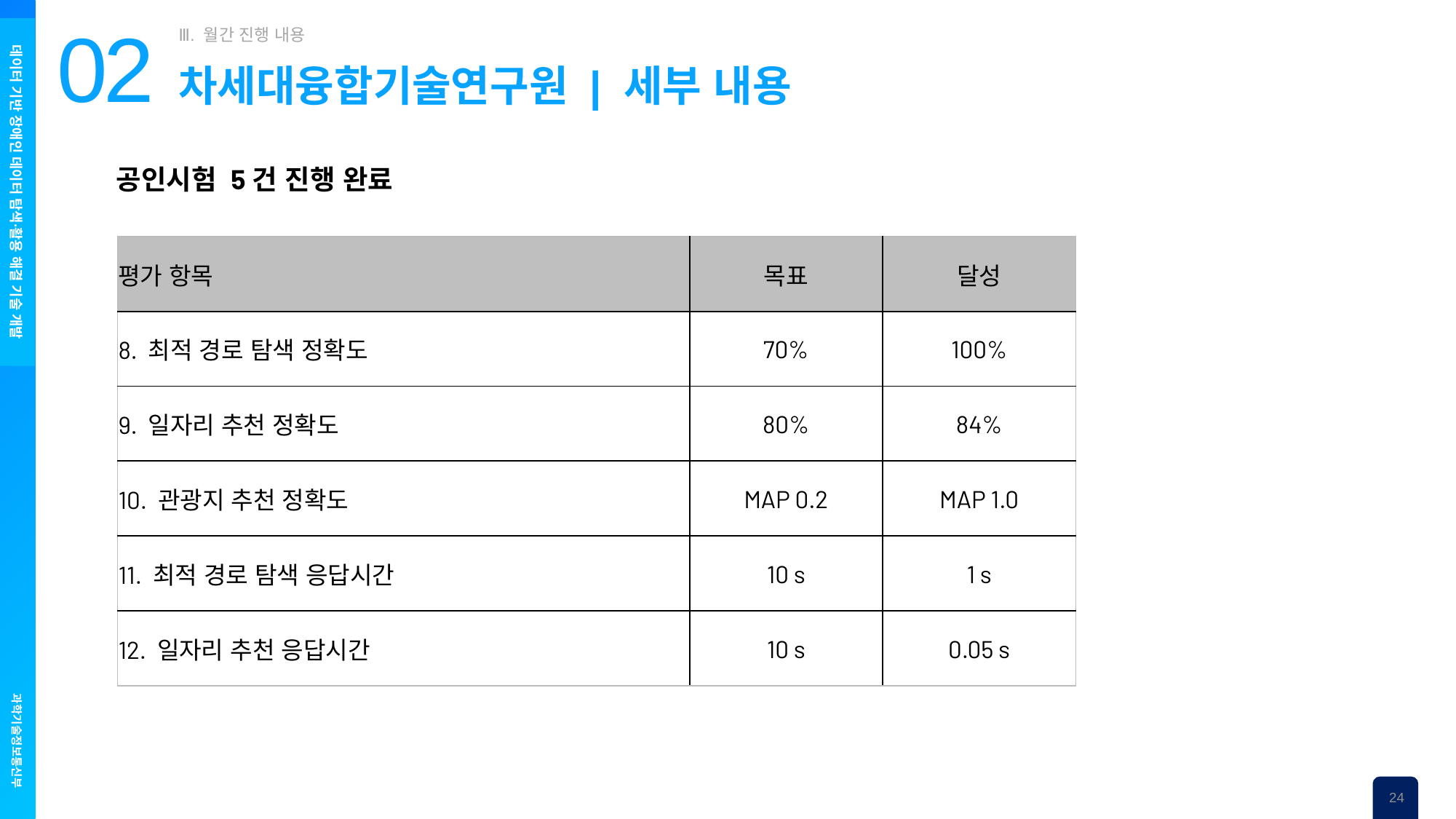

# 02
차세대융합기술연구원 | 세부 내용
공인시험 5건 진행 완료
| 평가 항목 | 목표 | 달성 |
| --- | --- | --- |
| 8. 최적 경로 탐색 정확도 | 70% | 100% |
| 9. 일자리 추천 정확도 | 80% | 84% |
| 10. 관광지 추천 정확도 | MAP 0.2 | MAP 1.0 |
| 11. 최적 경로 탐색 응답시간 | 10 s | 1 s |
| 12. 일자리 추천 응답시간 | 10 s | 0.05 s |
24